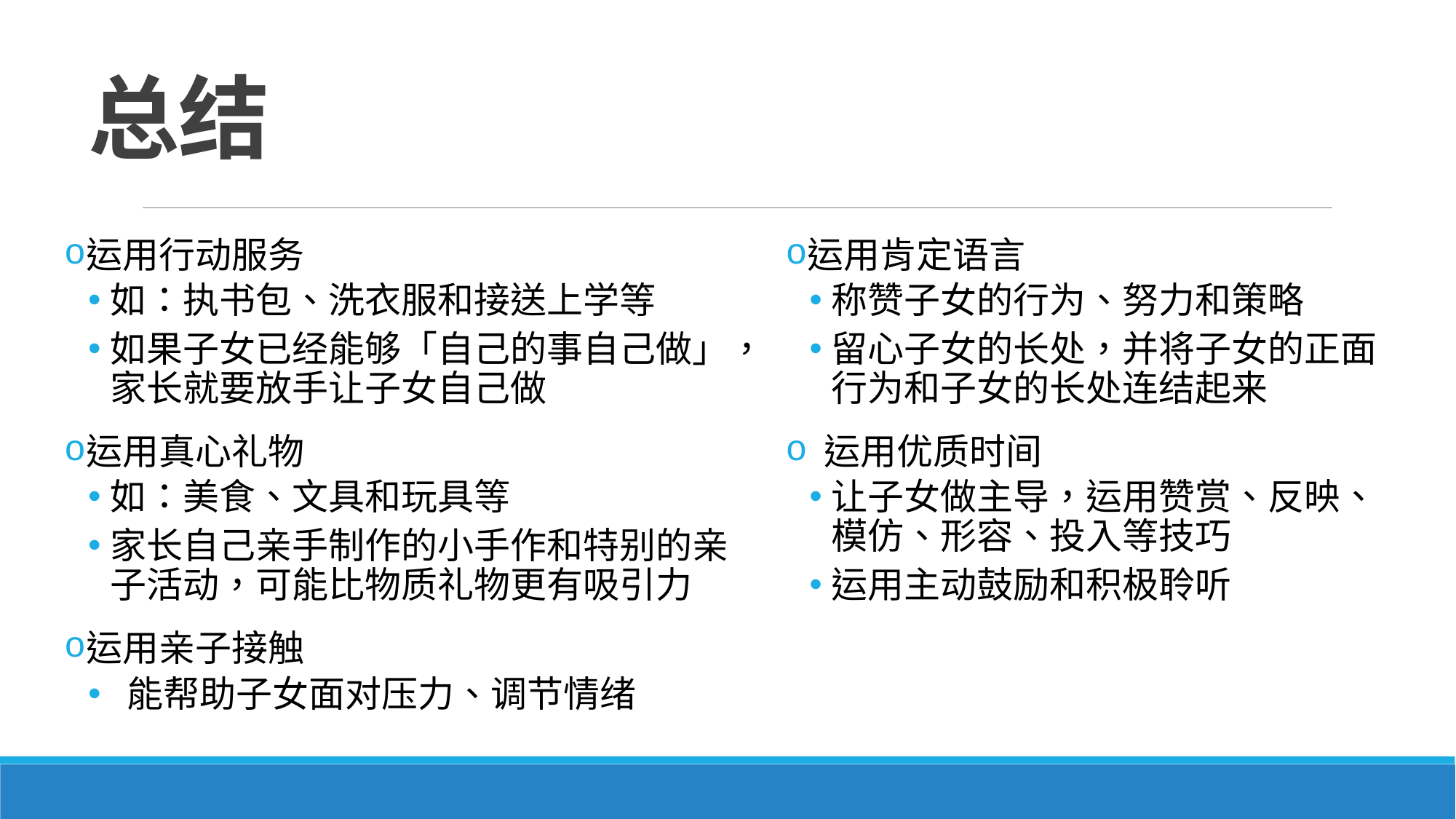

# 总结
运用肯定语言
称赞子女的行为、努力和策略
留心子女的长处，并将子女的正面行为和子女的长处连结起来
 运用优质时间
让子女做主导，运用赞赏、反映、模仿、形容、投入等技巧
运用主动鼓励和积极聆听
运用行动服务
如：执书包、洗衣服和接送上学等
如果子女已经能够「自己的事自己做」，家长就要放手让子女自己做
运用真心礼物
如：美食、文具和玩具等
家长自己亲手制作的小手作和特别的亲子活动，可能比物质礼物更有吸引力
运用亲子接触
 能帮助子女面对压力、调节情绪